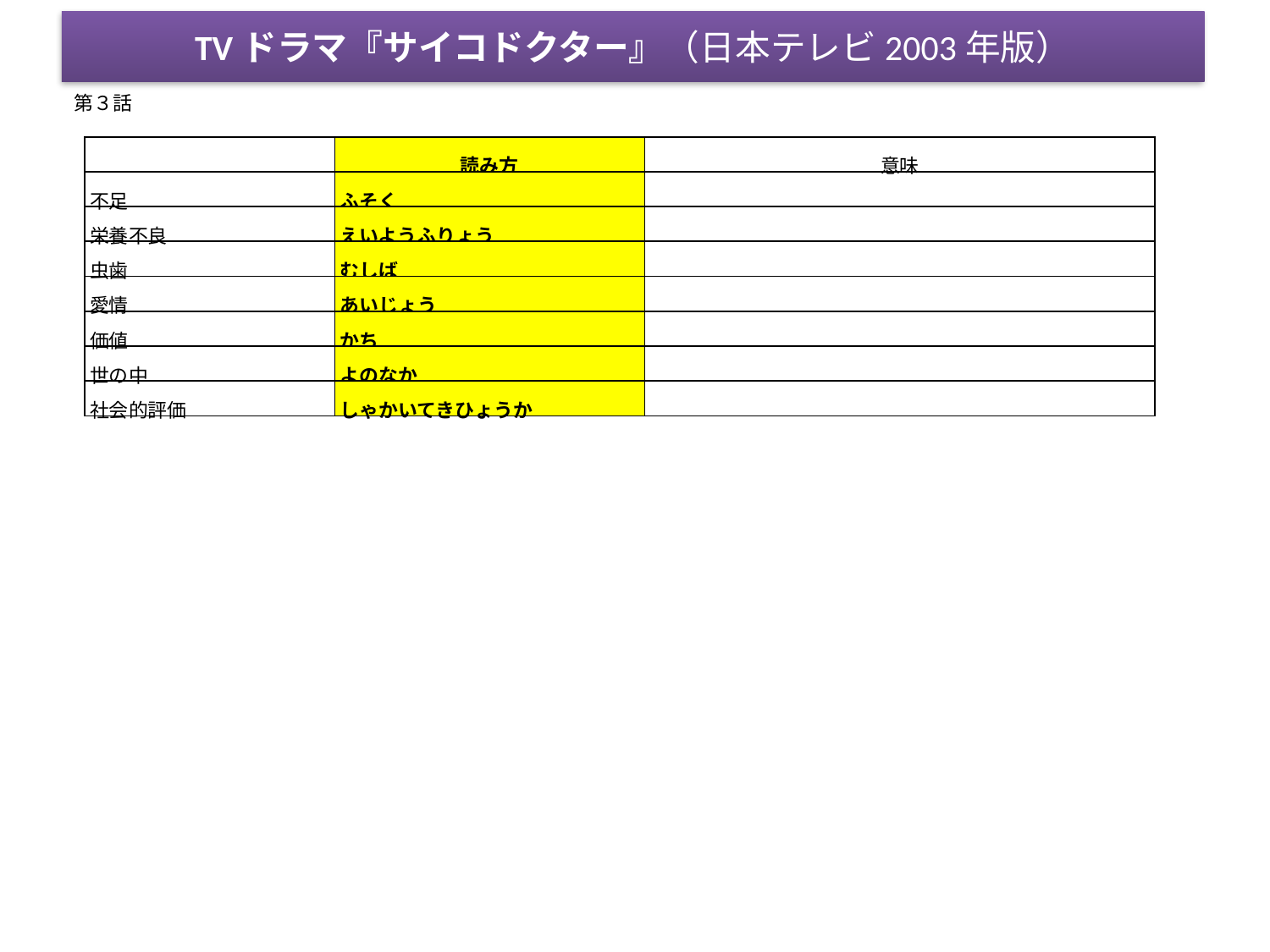

# TVドラマ『サイコドクター』（日本テレビ2003年版）
第３話
|  | 読み方 | 意味 |
| --- | --- | --- |
| 不足 | ふそく |  |
| 栄養不良 | えいようふりょう |  |
| 虫歯 | むしば |  |
| 愛情 | あいじょう |  |
| 価値 | かち |  |
| 世の中 | よのなか |  |
| 社会的評価 | しゃかいてきひょうか |  |